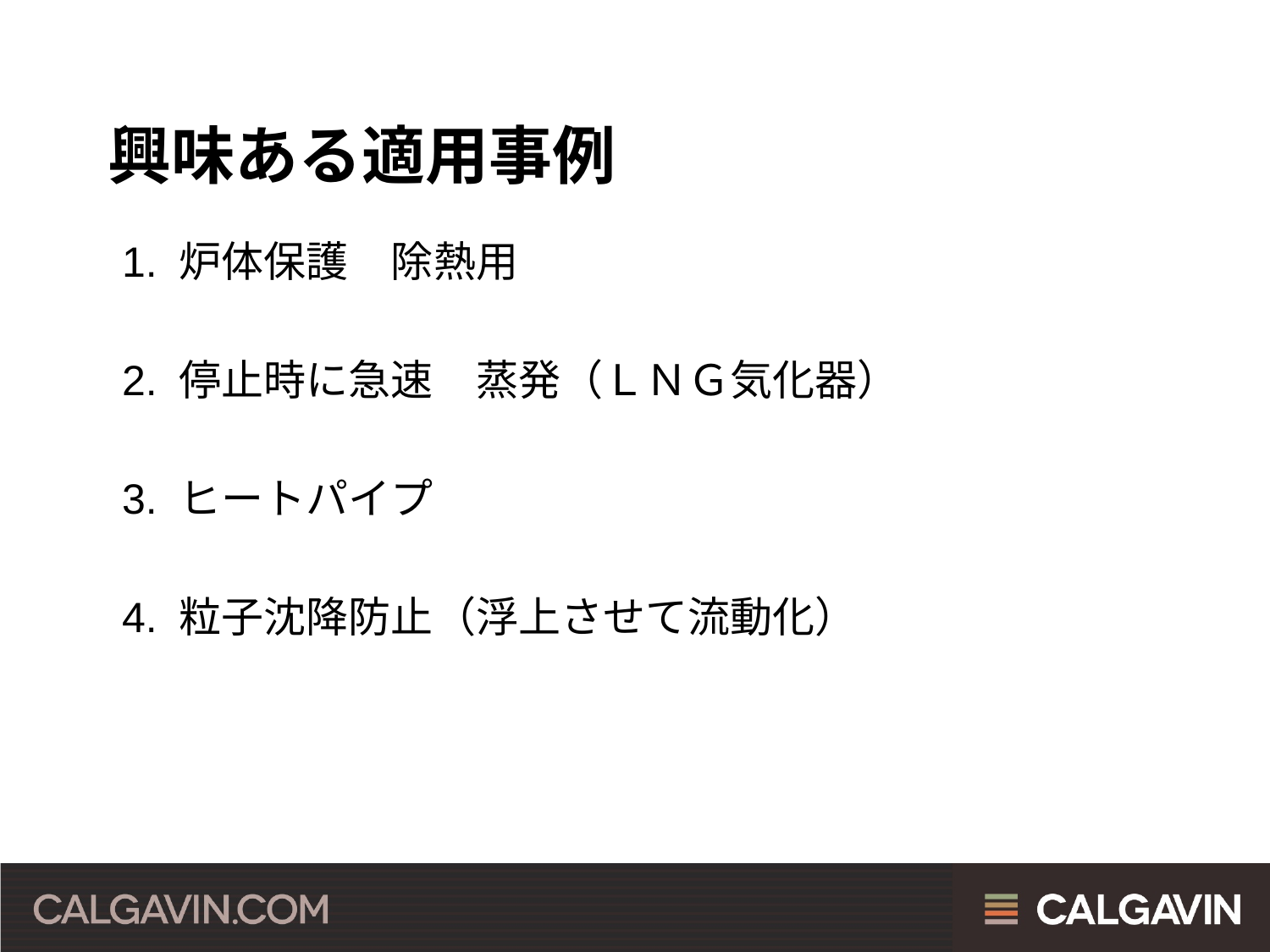

# 興味ある適用事例
1. 炉体保護　除熱用

2. 停止時に急速　蒸発（ＬＮＧ気化器）

3. ヒートパイプ

4. 粒子沈降防止（浮上させて流動化）

ヒートパイプ